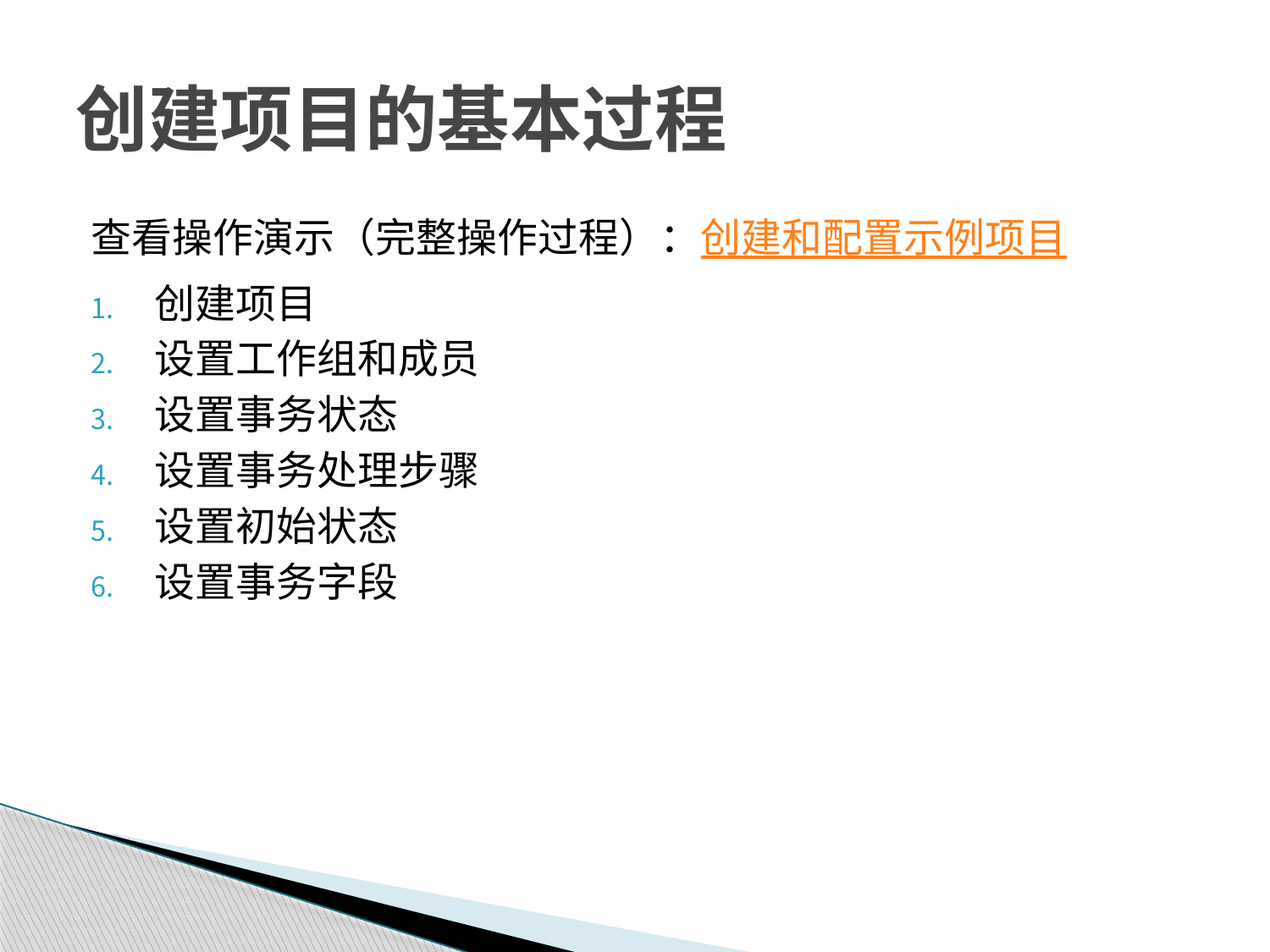

# 创建项目的基本过程
查看操作演示（完整操作过程）：创建和配置示例项目
创建项目
设置工作组和成员
设置事务状态
设置事务处理步骤
设置初始状态
设置事务字段